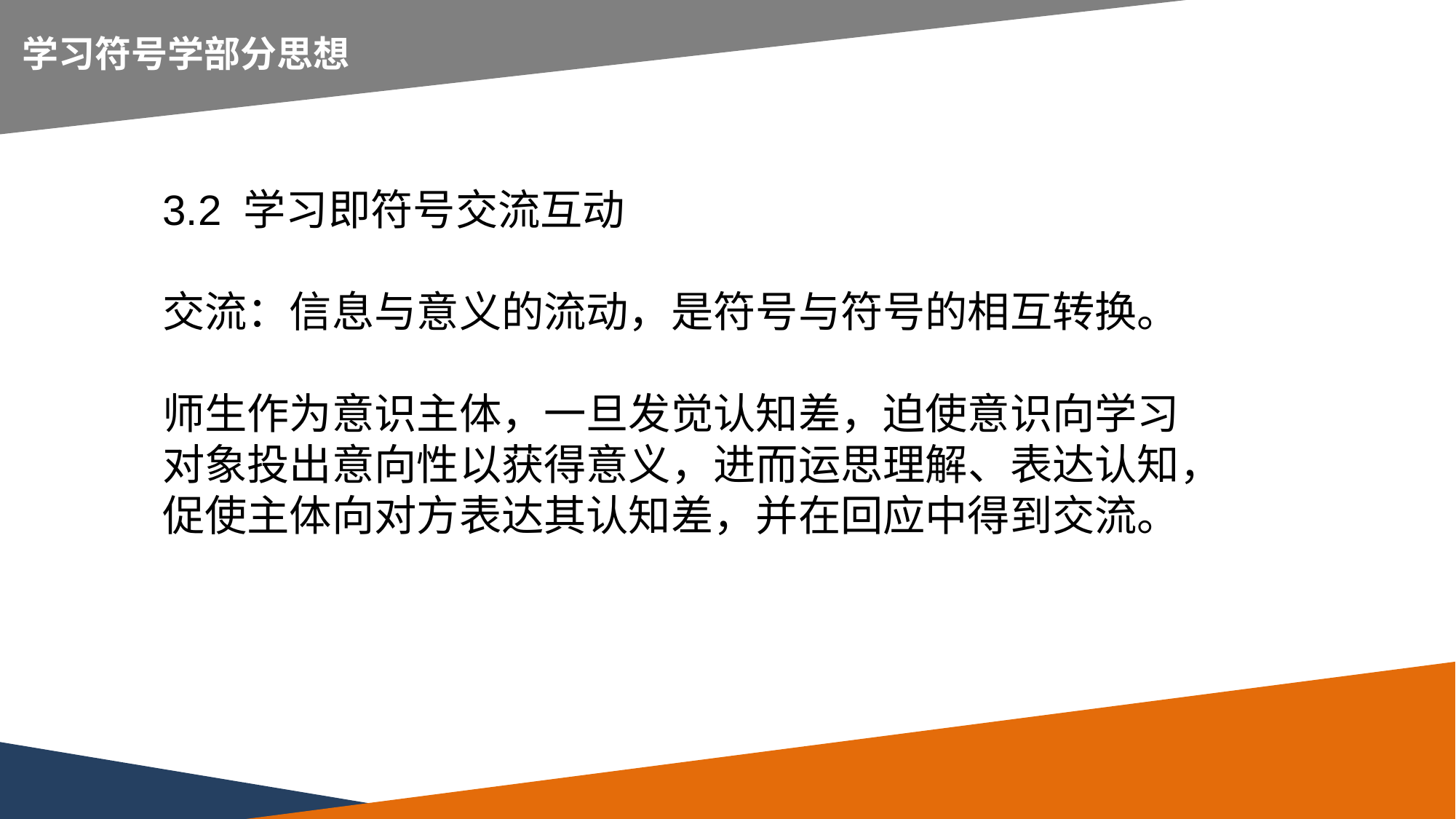

延时符
学习符号学部分思想
3.2 学习即符号交流互动

交流：信息与意义的流动，是符号与符号的相互转换。

师生作为意识主体，一旦发觉认知差，迫使意识向学习对象投出意向性以获得意义，进而运思理解、表达认知，促使主体向对方表达其认知差，并在回应中得到交流。
习符号学部分思想